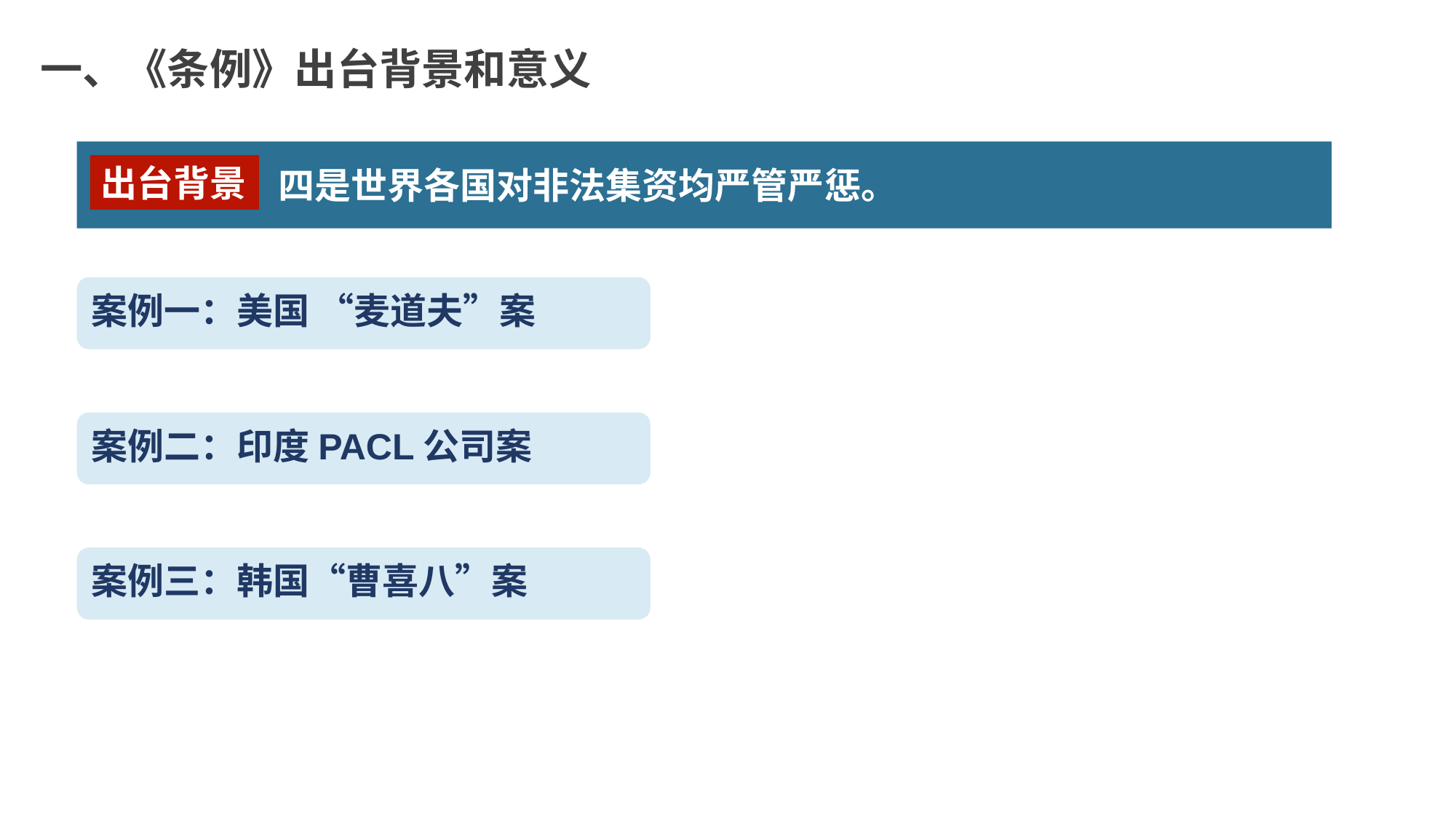

一、《条例》出台背景和意义

四是世界各国对非法集资均严管严惩。
出台背景

案例一：美国 “麦道夫”案

案例二：印度PACL公司案

案例三：韩国“曹喜八”案